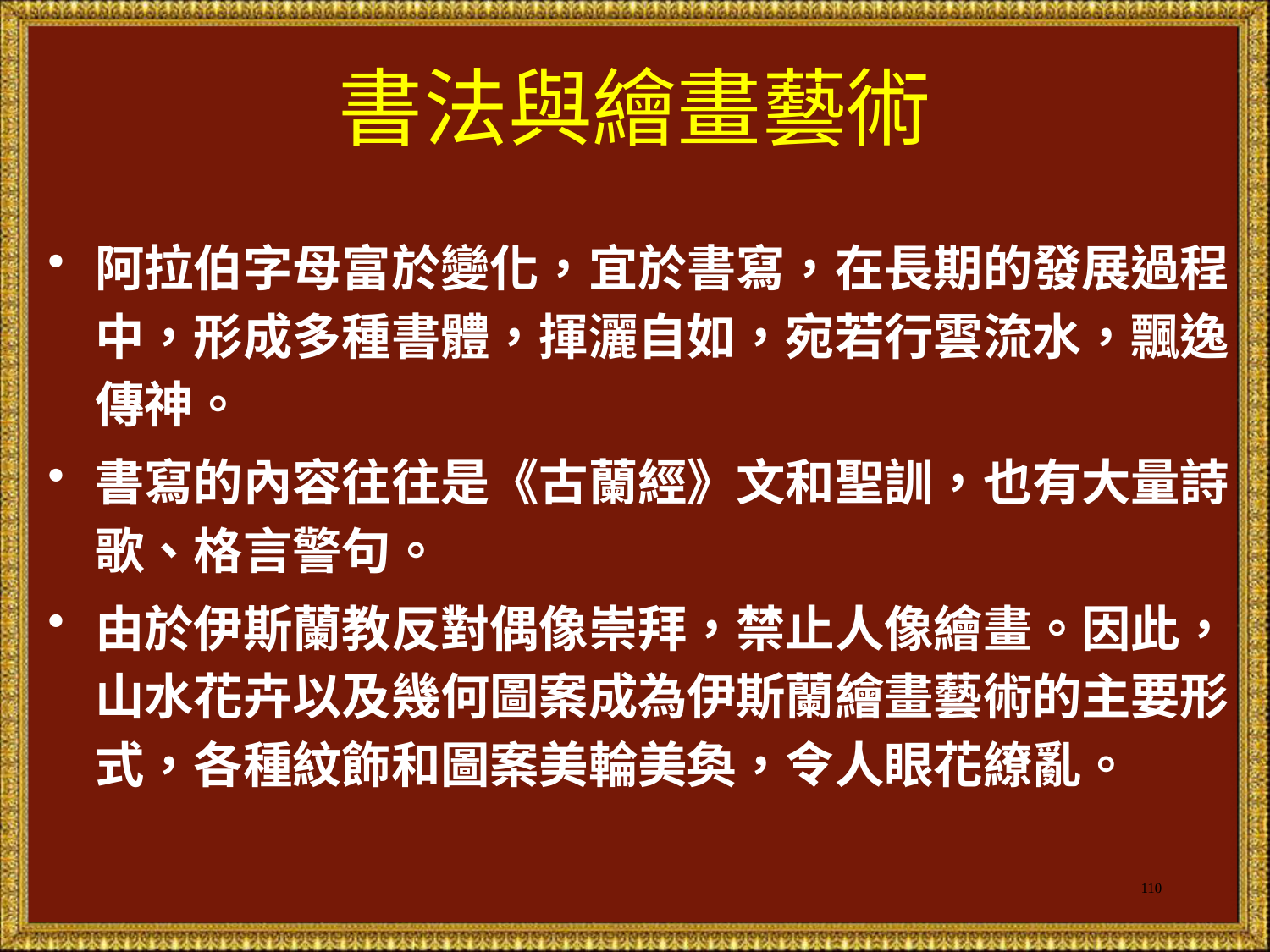

# 書法與繪畫藝術
阿拉伯字母富於變化，宜於書寫，在長期的發展過程中，形成多種書體，揮灑自如，宛若行雲流水，飄逸傳神。
書寫的內容往往是《古蘭經》文和聖訓，也有大量詩歌、格言警句。
由於伊斯蘭教反對偶像崇拜，禁止人像繪畫。因此，山水花卉以及幾何圖案成為伊斯蘭繪畫藝術的主要形式，各種紋飾和圖案美輪美奐，令人眼花繚亂。
110